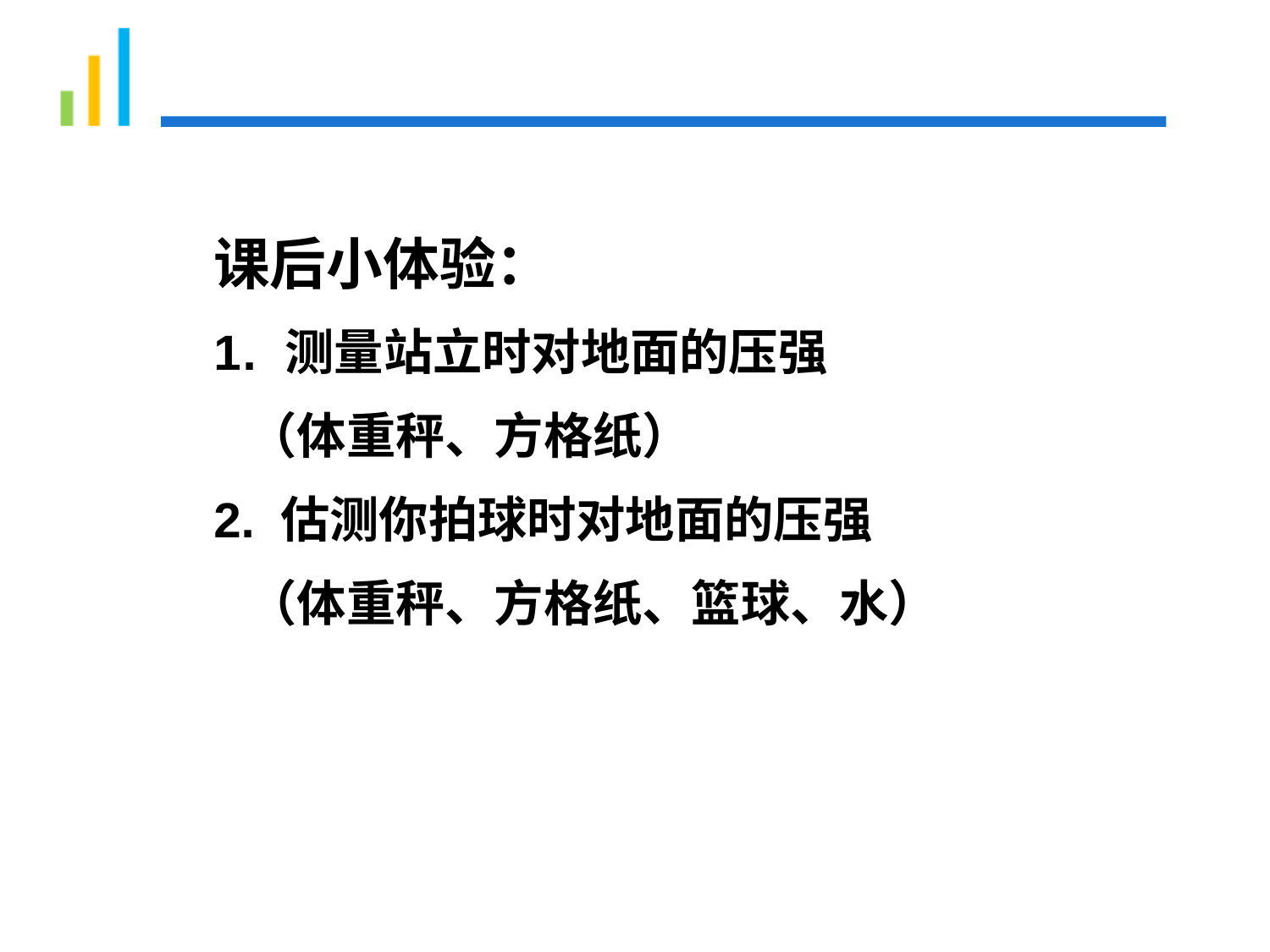

课后小体验：
测量站立时对地面的压强
  （体重秤、方格纸）
2. 估测你拍球时对地面的压强
  （体重秤、方格纸、篮球、水）